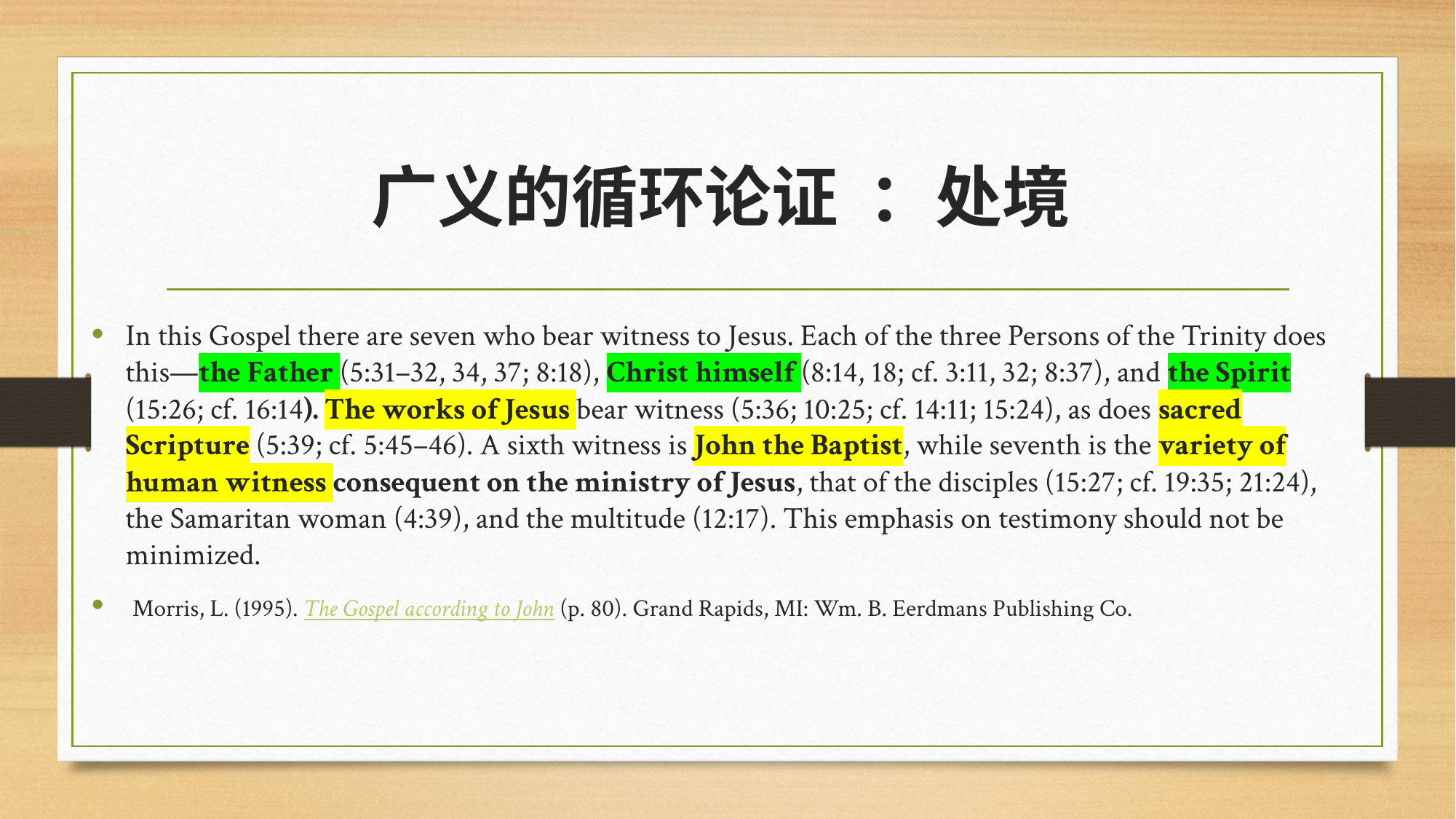

# 广义的循环论证  ：处境
In this Gospel there are seven who bear witness to Jesus. Each of the three Persons of the Trinity does this—the Father (5:31–32, 34, 37; 8:18), Christ himself (8:14, 18; cf. 3:11, 32; 8:37), and the Spirit (15:26; cf. 16:14). The works of Jesus bear witness (5:36; 10:25; cf. 14:11; 15:24), as does sacred Scripture (5:39; cf. 5:45–46). A sixth witness is John the Baptist, while seventh is the variety of human witness consequent on the ministry of Jesus, that of the disciples (15:27; cf. 19:35; 21:24), the Samaritan woman (4:39), and the multitude (12:17). This emphasis on testimony should not be minimized.
 Morris, L. (1995). The Gospel according to John (p. 80). Grand Rapids, MI: Wm. B. Eerdmans Publishing Co.